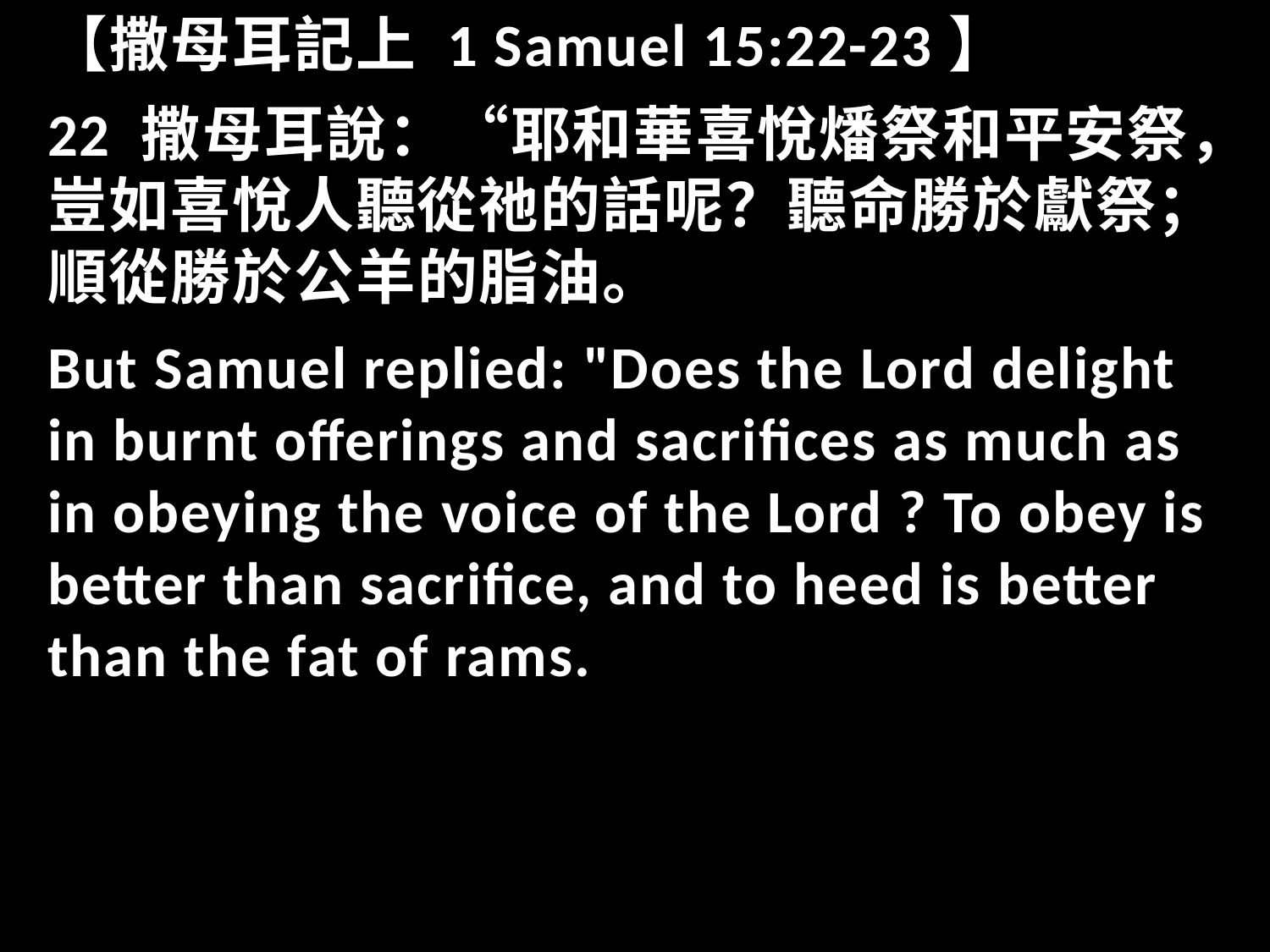

【撒母耳記上 1 Samuel 15:22-23】
22 撒母耳說：“耶和華喜悅燔祭和平安祭，豈如喜悅人聽從祂的話呢？聽命勝於獻祭；順從勝於公羊的脂油。
But Samuel replied: "Does the Lord delight in burnt offerings and sacrifices as much as in obeying the voice of the Lord ? To obey is better than sacrifice, and to heed is better than the fat of rams.